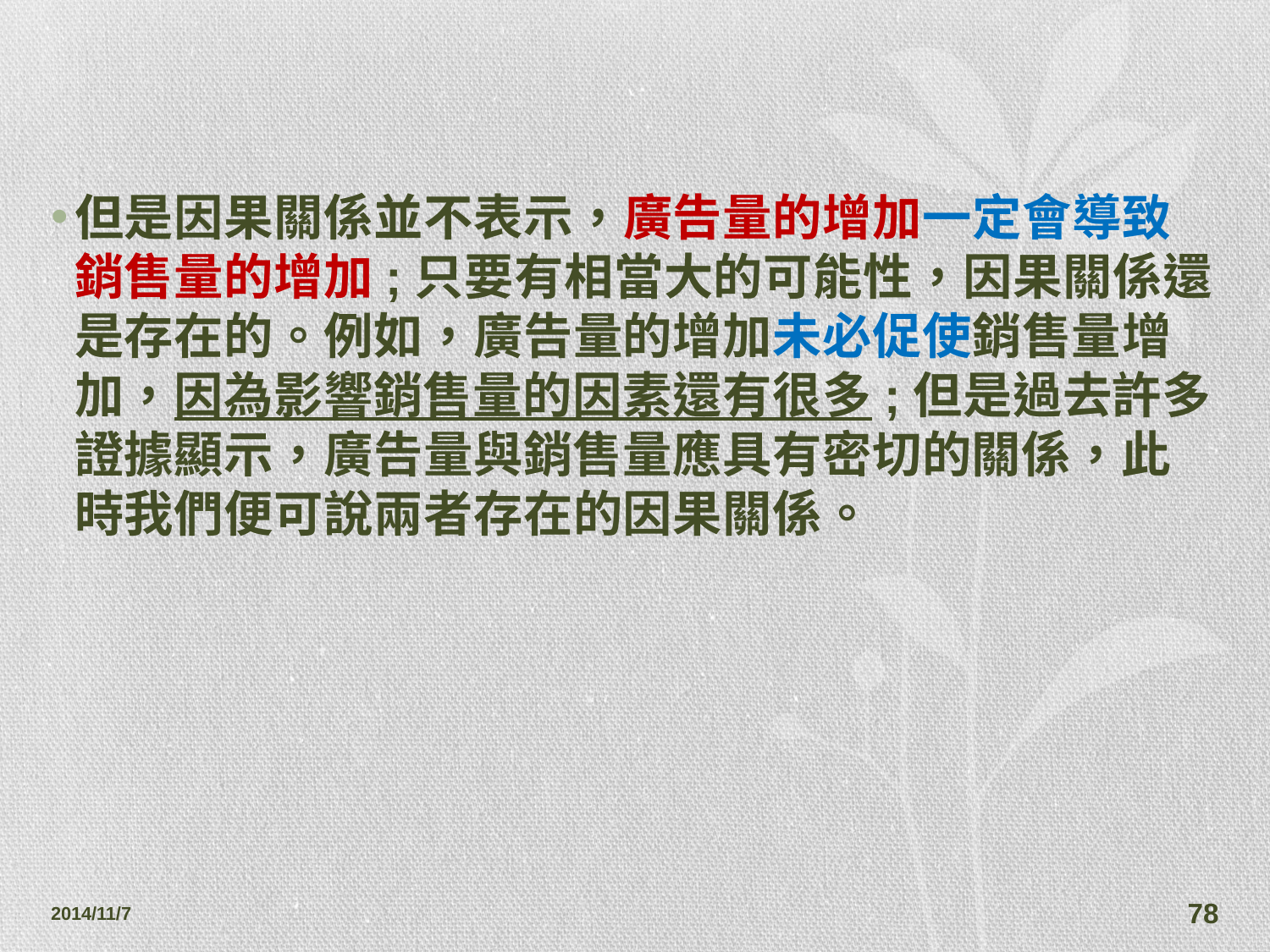

#
但是因果關係並不表示，廣告量的增加一定會導致銷售量的增加;只要有相當大的可能性，因果關係還是存在的。例如，廣告量的增加未必促使銷售量增加，因為影響銷售量的因素還有很多;但是過去許多證據顯示，廣告量與銷售量應具有密切的關係，此時我們便可說兩者存在的因果關係。

2014/11/7
78